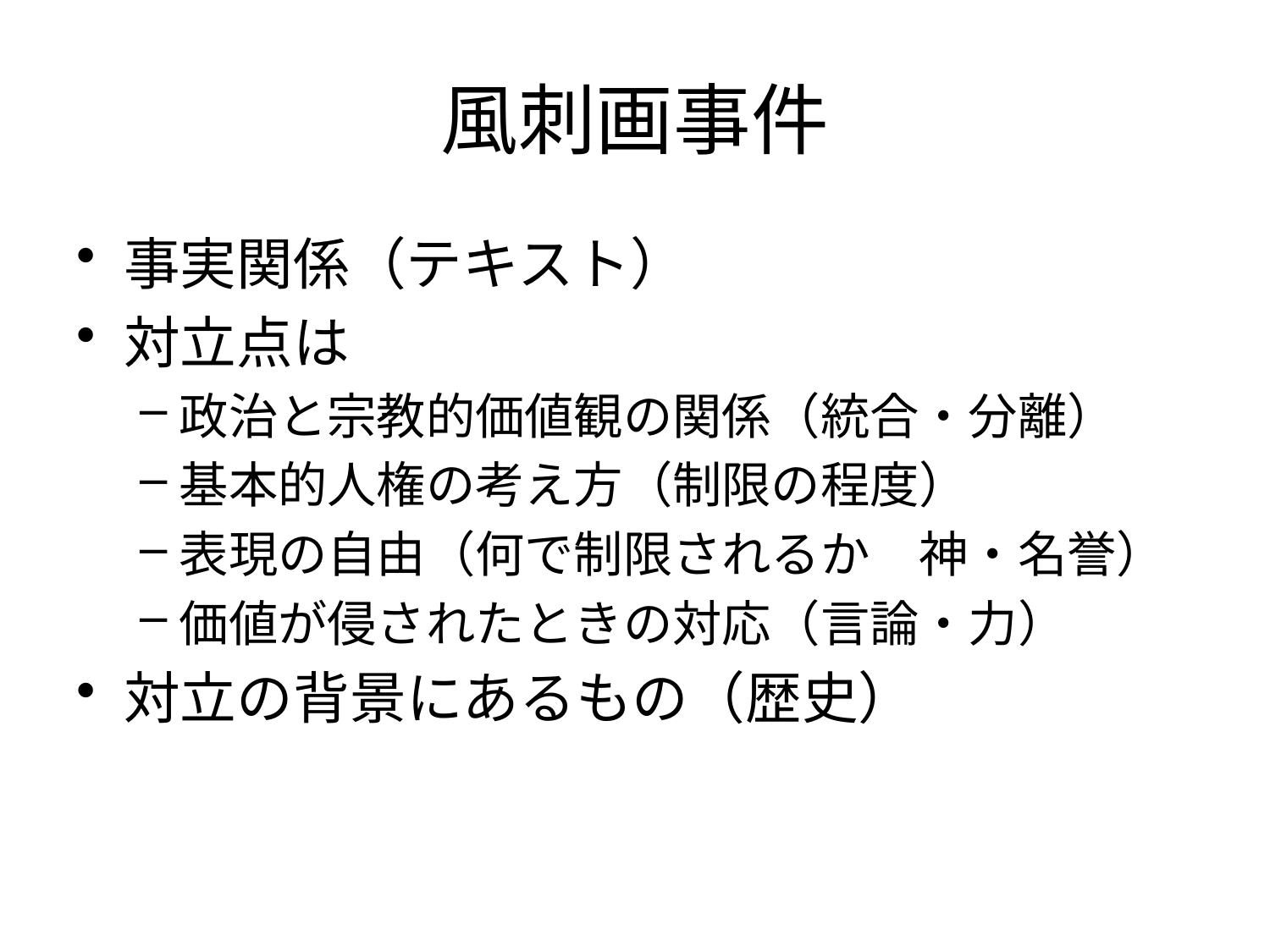

# 風刺画事件
事実関係（テキスト）
対立点は
政治と宗教的価値観の関係（統合・分離）
基本的人権の考え方（制限の程度）
表現の自由（何で制限されるか　神・名誉）
価値が侵されたときの対応（言論・力）
対立の背景にあるもの（歴史）